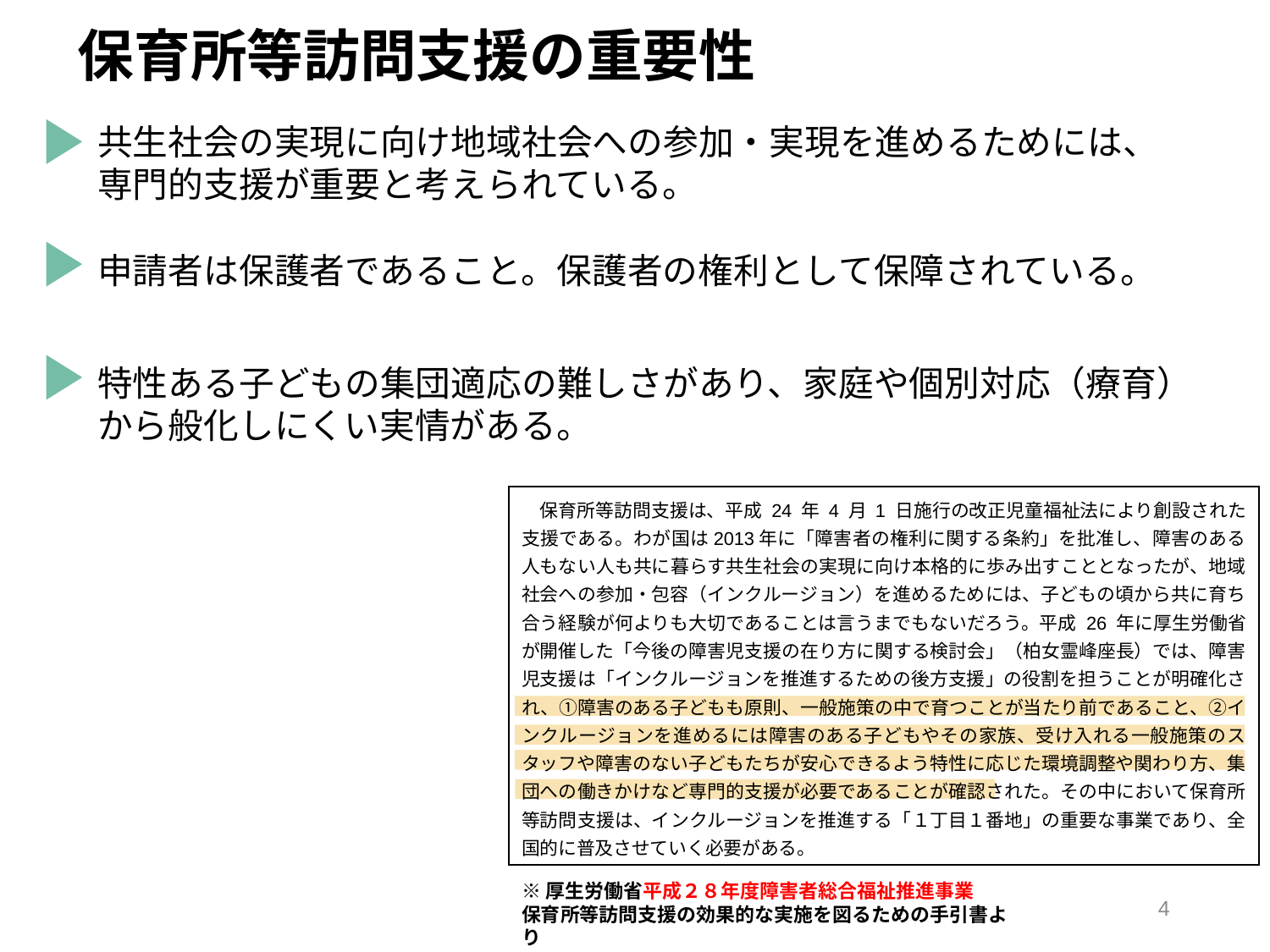

# 保育所等訪問支援の重要性
共生社会の実現に向け地域社会への参加・実現を進めるためには、
専門的支援が重要と考えられている。

申請者は保護者であること。保護者の権利として保障されている。

特性ある子どもの集団適応の難しさがあり、家庭や個別対応（療育）
から般化しにくい実情がある。

　保育所等訪問支援は、平成 24 年 4 月 1 日施行の改正児童福祉法により創設された支援である。わが国は2013年に「障害者の権利に関する条約」を批准し、障害のある人もない人も共に暮らす共生社会の実現に向け本格的に歩み出すこととなったが、地域社会への参加・包容（インクルージョン）を進めるためには、子どもの頃から共に育ち合う経験が何よりも大切であることは言うまでもないだろう。平成 26 年に厚生労働省が開催した「今後の障害児支援の在り方に関する検討会」（柏女霊峰座長）では、障害児支援は「インクルージョンを推進するための後方支援」の役割を担うことが明確化され、①障害のある子どもも原則、一般施策の中で育つことが当たり前であること、②インクルージョンを進めるには障害のある子どもやその家族、受け入れる一般施策のスタッフや障害のない子どもたちが安心できるよう特性に応じた環境調整や関わり方、集団への働きかけなど専門的支援が必要であることが確認された。その中において保育所等訪問支援は、インクルージョンを推進する「１丁目１番地」の重要な事業であり、全国的に普及させていく必要がある。

※厚生労働省平成２８年度障害者総合福祉推進事業
保育所等訪問支援の効果的な実施を図るための手引書より

4